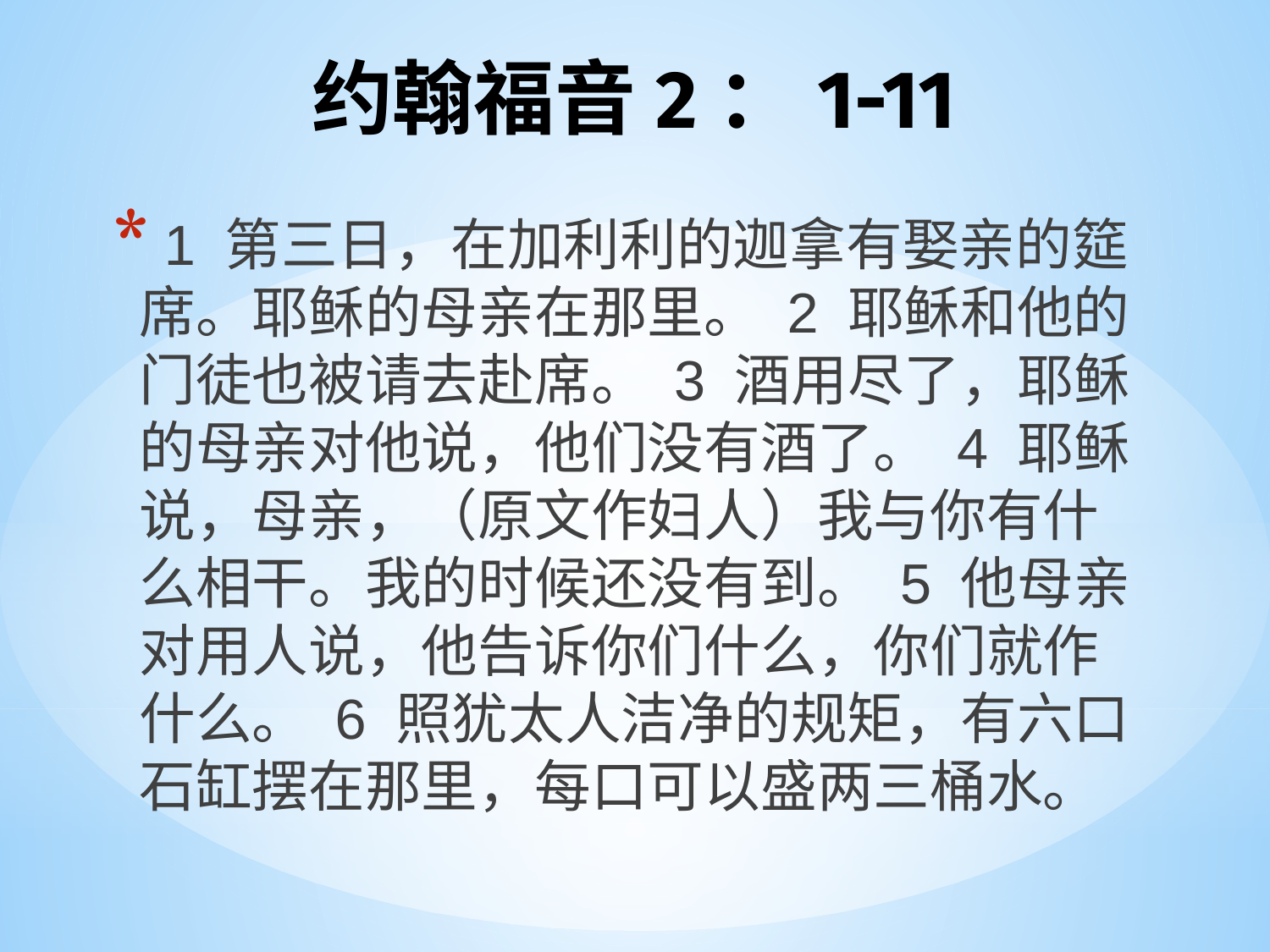

# 约翰福音2：1-11
 1 第三日，在加利利的迦拿有娶亲的筵席。耶稣的母亲在那里。 2 耶稣和他的门徒也被请去赴席。 3 酒用尽了，耶稣的母亲对他说，他们没有酒了。 4 耶稣说，母亲，（原文作妇人）我与你有什么相干。我的时候还没有到。 5 他母亲对用人说，他告诉你们什么，你们就作什么。 6 照犹太人洁净的规矩，有六口石缸摆在那里，每口可以盛两三桶水。